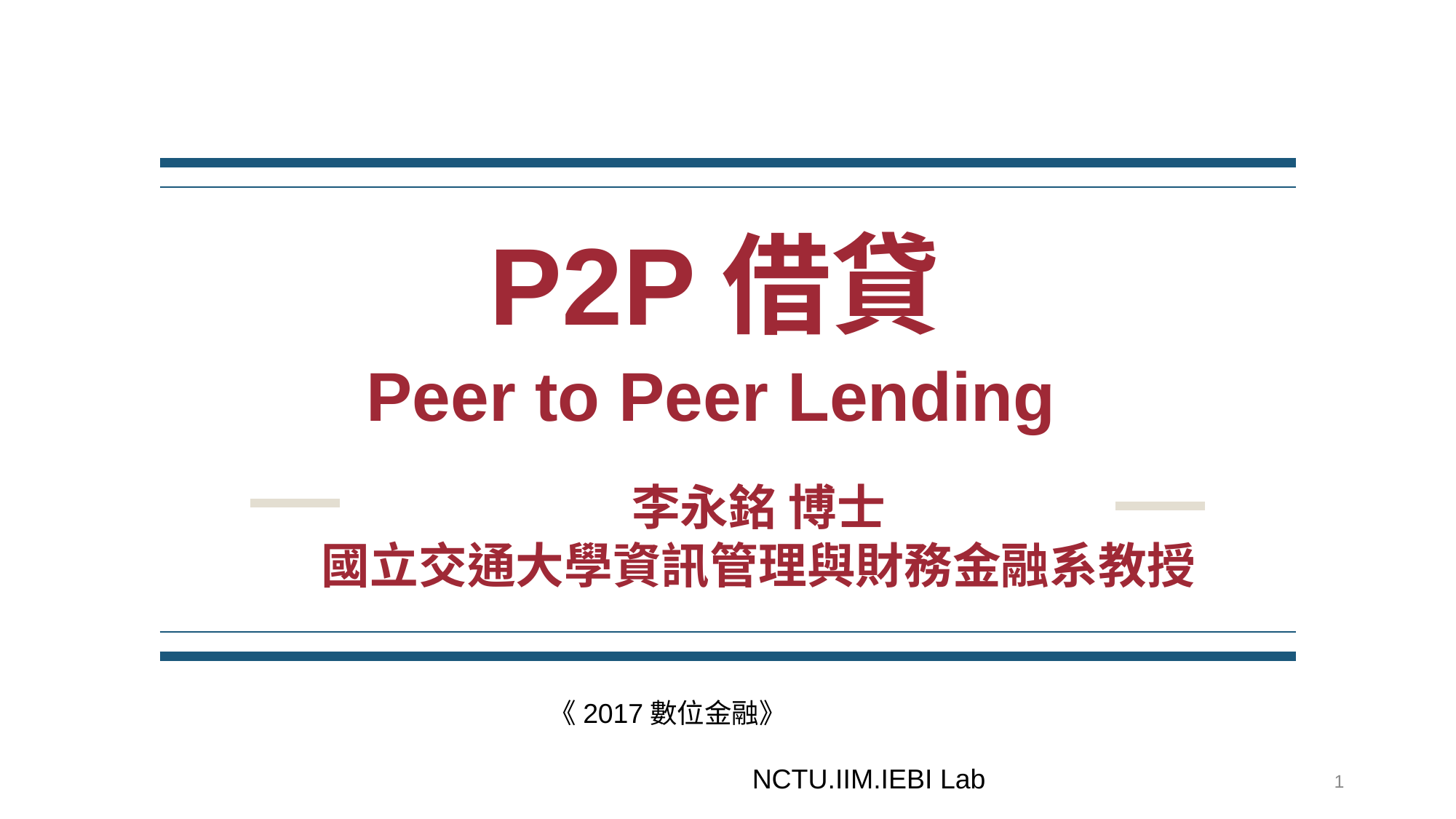

# P2P借貸
Peer to Peer Lending

李永銘 博士
國立交通大學資訊管理與財務金融系教授
《2017數位金融》                                                                                                                                             NCTU.IIM.IEBI Lab
1